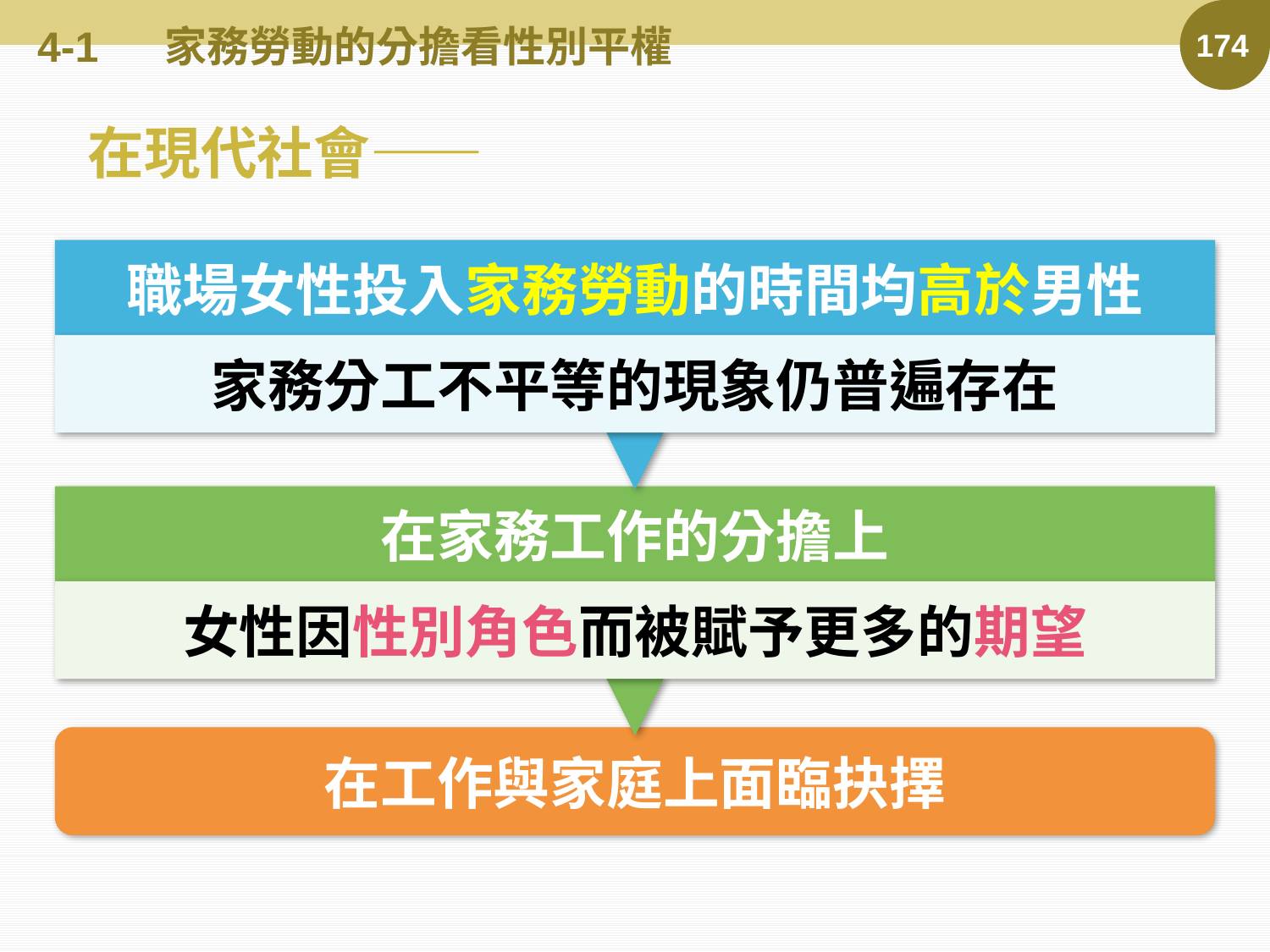

# 4-1	家務勞動的分擔看性別平權
174
在現代社會——
職場女性投入家務勞動的時間均高於男性
家務分工不平等的現象仍普遍存在

在家務工作的分擔上
女性因性別角色而被賦予更多的期望

在工作與家庭上面臨抉擇